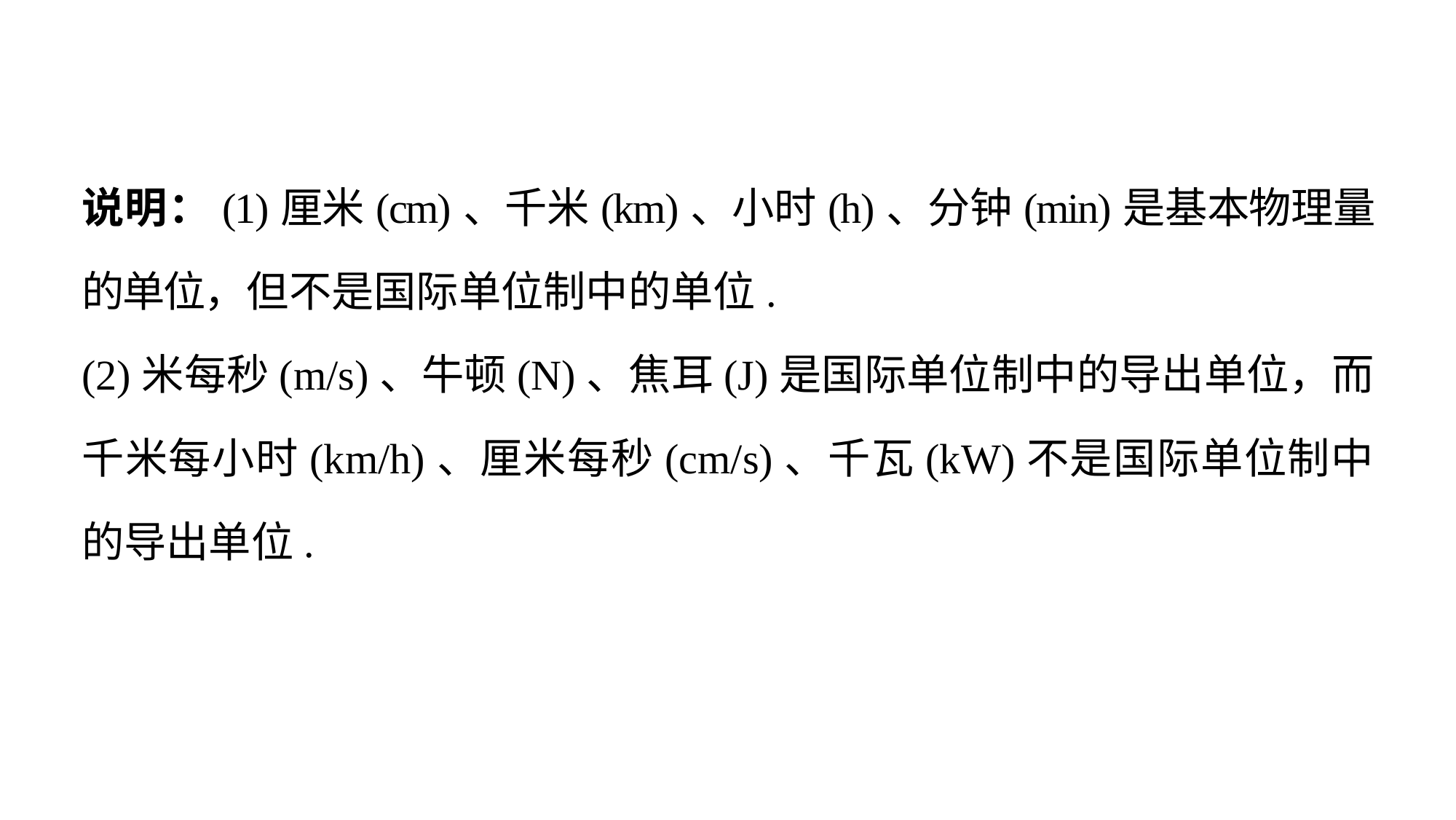

说明：(1)厘米(cm)、千米(km)、小时(h)、分钟(min)是基本物理量的单位，但不是国际单位制中的单位.
(2)米每秒(m/s)、牛顿(N)、焦耳(J)是国际单位制中的导出单位，而千米每小时(km/h)、厘米每秒(cm/s)、千瓦(kW)不是国际单位制中的导出单位.